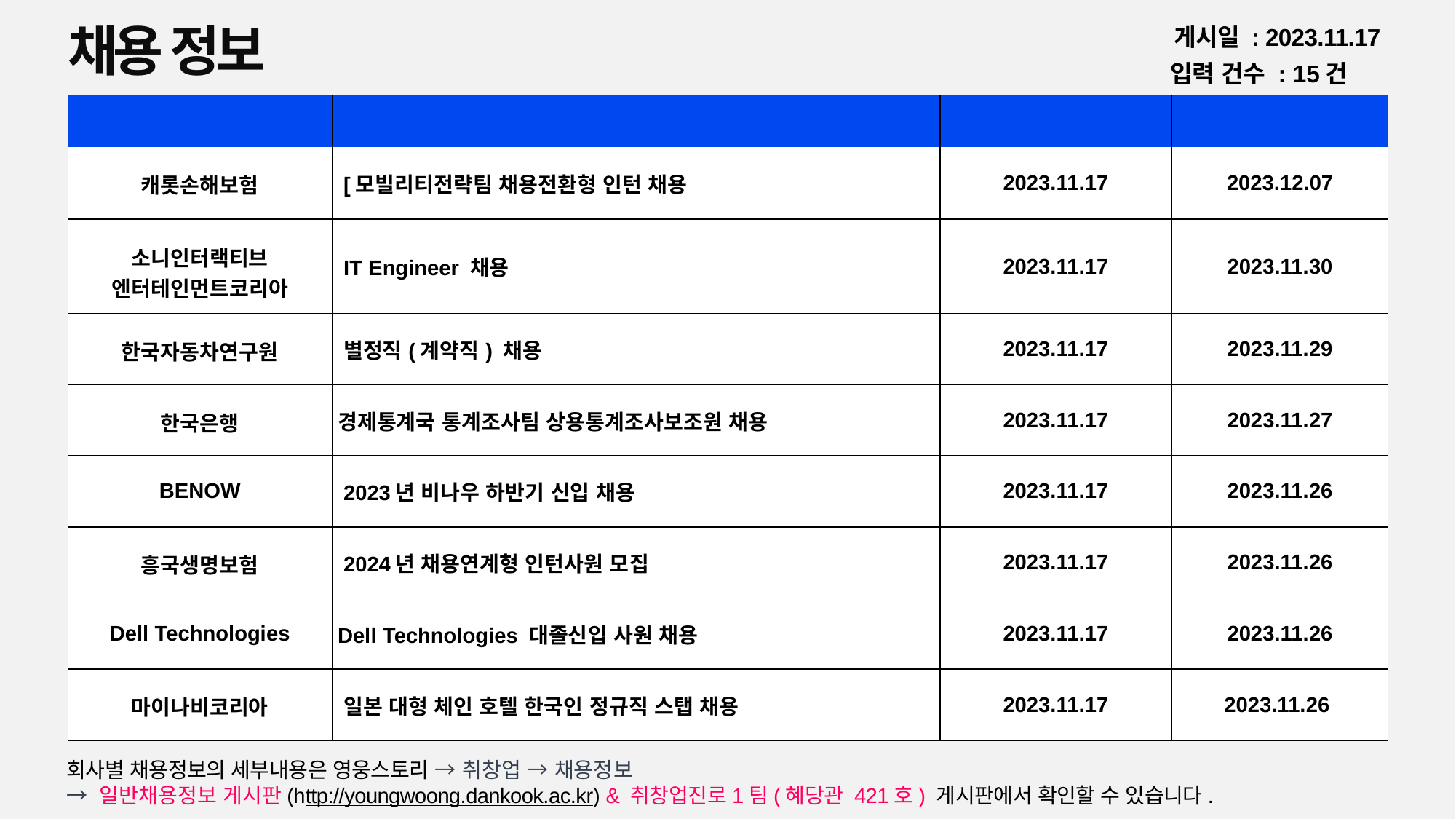

채용 정보
게시일 : 2023.11.17
입력 건수 : 15건
| 회사명 | 공고명 | 등록일 | 마감일 |
| --- | --- | --- | --- |
| 캐롯손해보험 | [모빌리티전략팀 채용전환형 인턴 채용 | 2023.11.17 | 2023.12.07 |
| 소니인터랙티브 엔터테인먼트코리아 | IT Engineer 채용 | 2023.11.17 | 2023.11.30 |
| 한국자동차연구원 | 별정직(계약직) 채용 | 2023.11.17 | 2023.11.29 |
| 한국은행 | 경제통계국 통계조사팀 상용통계조사보조원 채용 | 2023.11.17 | 2023.11.27 |
| BENOW | 2023년 비나우 하반기 신입 채용 | 2023.11.17 | 2023.11.26 |
| 흥국생명보험 | 2024년 채용연계형 인턴사원 모집 | 2023.11.17 | 2023.11.26 |
| Dell Technologies | Dell Technologies 대졸신입 사원 채용 | 2023.11.17 | 2023.11.26 |
| 마이나비코리아 | 일본 대형 체인 호텔 한국인 정규직 스탭 채용 | 2023.11.17 | 2023.11.26 |
회사별 채용정보의 세부내용은 영웅스토리 → 취창업 → 채용정보
→ 일반채용정보 게시판(http://youngwoong.dankook.ac.kr) & 취창업진로1팀(혜당관 421호) 게시판에서 확인할 수 있습니다.